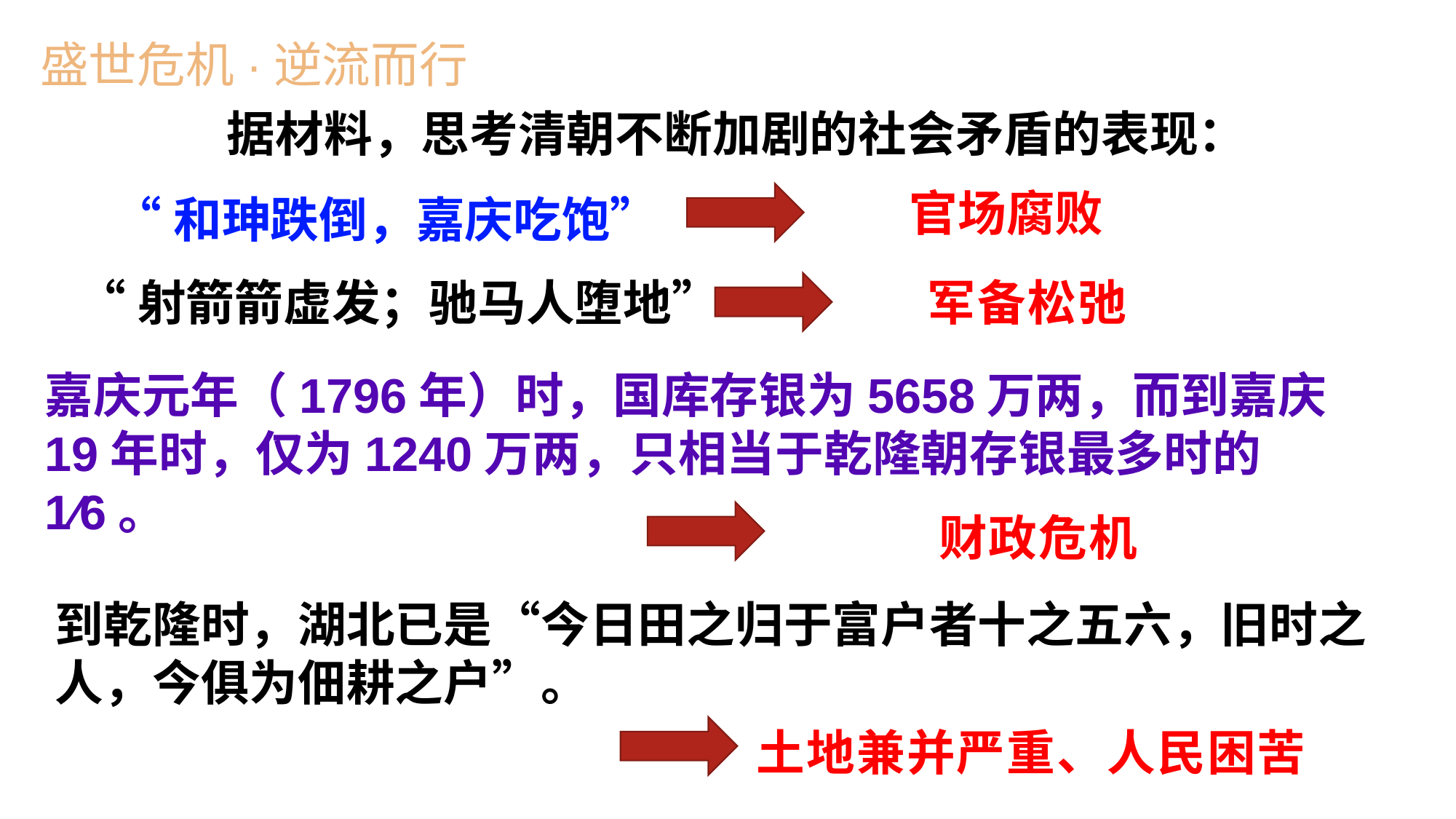

盛世危机·逆流而行
据材料，思考清朝不断加剧的社会矛盾的表现：

官场腐败
“和珅跌倒，嘉庆吃饱”

军备松弛
“射箭箭虚发；驰马人堕地”

嘉庆元年（1796年）时，国库存银为5658万两，而到嘉庆19年时，仅为1240万两，只相当于乾隆朝存银最多时的1∕6。

财政危机
到乾隆时，湖北已是“今日田之归于富户者十之五六，旧时之人，今俱为佃耕之户”。

土地兼并严重、人民困苦